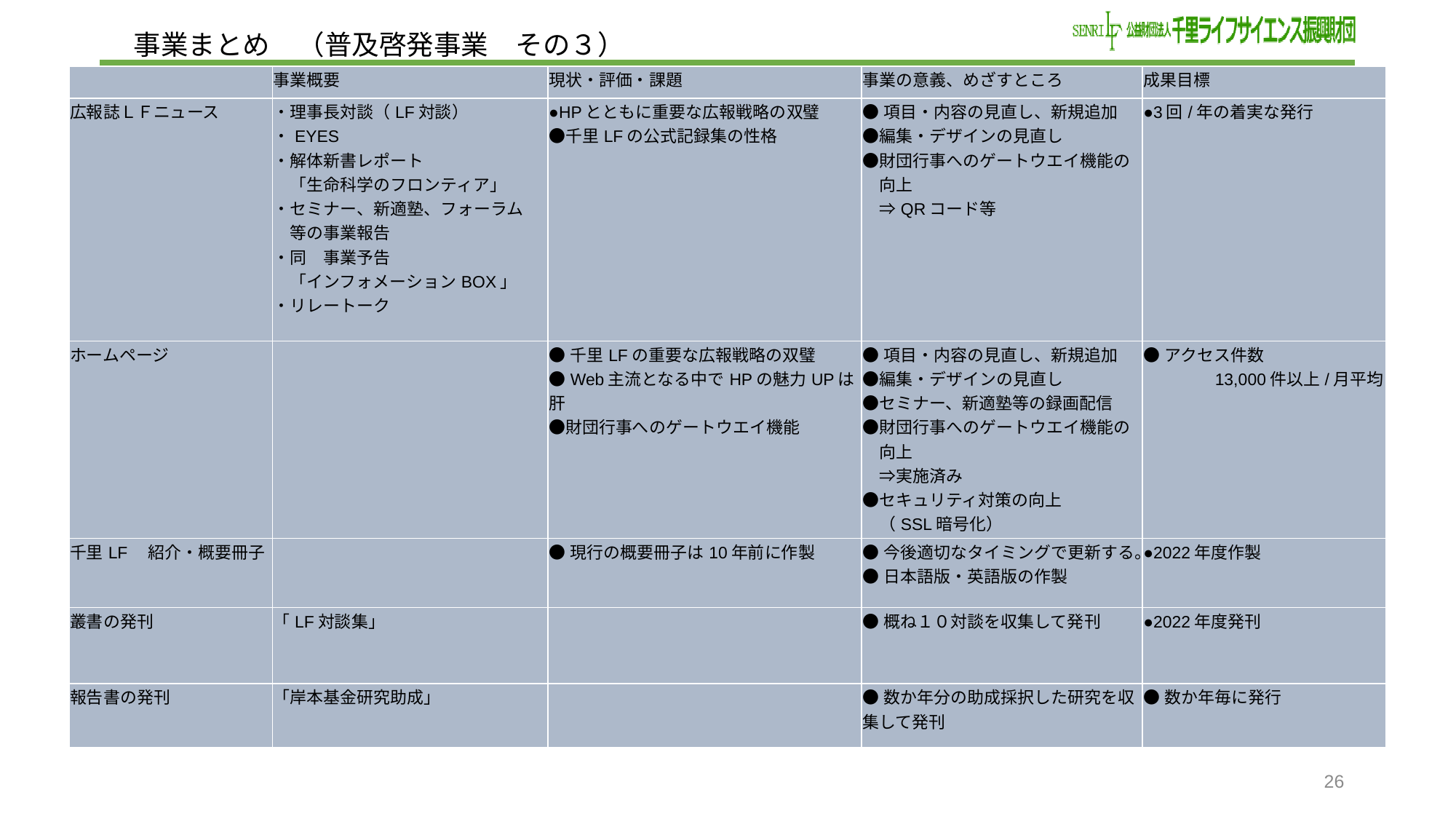

事業まとめ　（普及啓発事業　その３）
|  | 事業概要 | 現状・評価・課題 | 事業の意義、めざすところ | 成果目標 |
| --- | --- | --- | --- | --- |
| 広報誌ＬＦニュース | ・理事長対談（LF対談） ・EYES ・解体新書レポート 　「生命科学のフロンティア」 ・セミナー、新適塾、フォーラム 　等の事業報告 ・同　事業予告 　「インフォメーションBOX」 ・リレートーク | ●HPとともに重要な広報戦略の双璧 ●千里LFの公式記録集の性格 | ●項目・内容の見直し、新規追加 ●編集・デザインの見直し ●財団行事へのゲートウエイ機能の 　向上　 　⇒QRコード等 | ●3回/年の着実な発行 |
| ホームページ |  | ●千里LFの重要な広報戦略の双璧 ●Web主流となる中でHPの魅力UPは肝 ●財団行事へのゲートウエイ機能 | ●項目・内容の見直し、新規追加 ●編集・デザインの見直し ●セミナー、新適塾等の録画配信 ●財団行事へのゲートウエイ機能の 　向上　 　⇒実施済み ●セキュリティ対策の向上 　（SSL暗号化） | ●アクセス件数　 　　　　13,000件以上/月平均 |
| 千里LF　紹介・概要冊子 |  | ●現行の概要冊子は10年前に作製 | ●今後適切なタイミングで更新する。 ●日本語版・英語版の作製 | ●2022年度作製 |
| 叢書の発刊 | 「LF対談集」 |  | ●概ね１０対談を収集して発刊 | ●2022年度発刊 |
| 報告書の発刊 | 「岸本基金研究助成」 |  | ●数か年分の助成採択した研究を収集して発刊 | ●数か年毎に発行 |
26